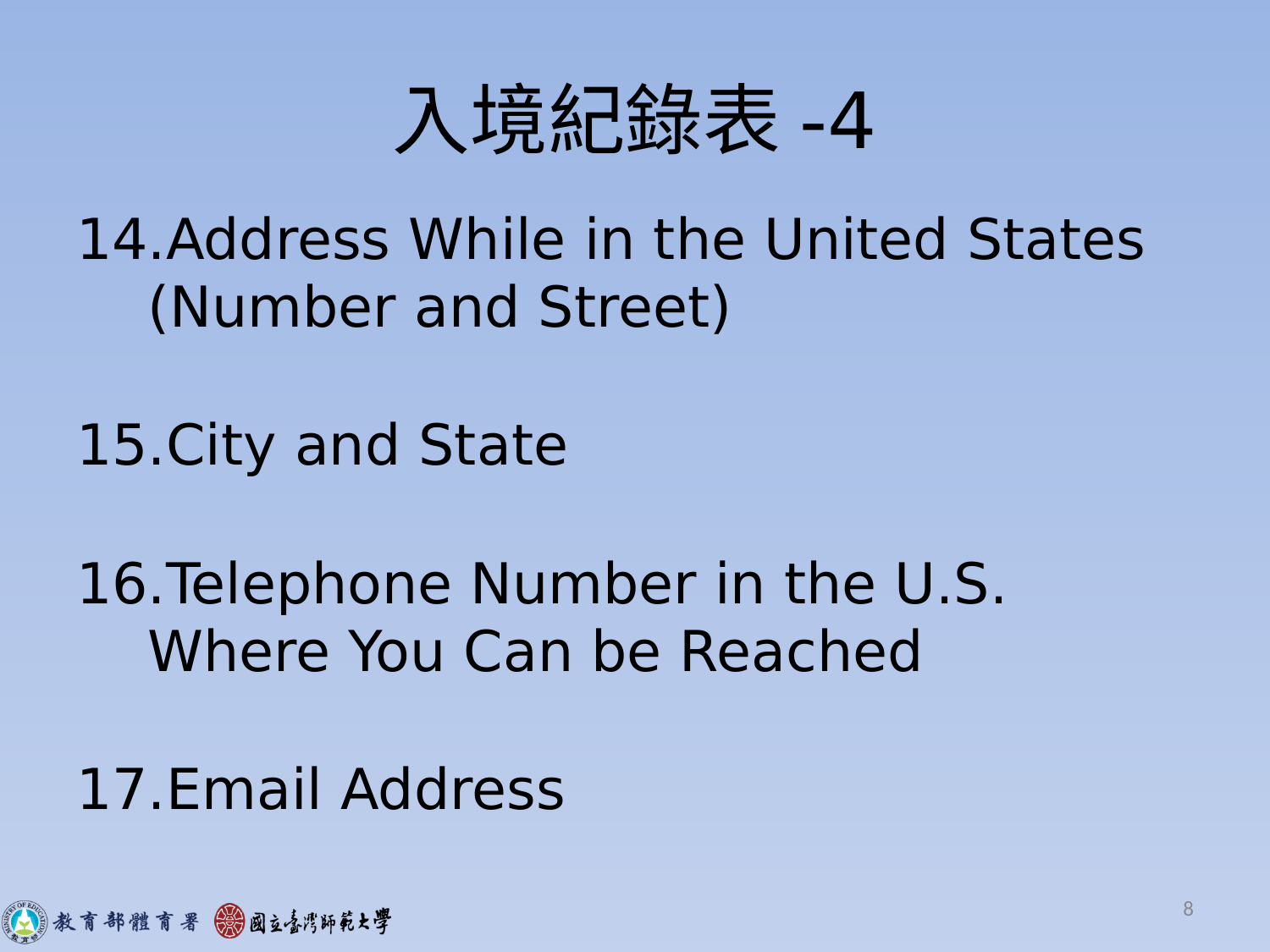

# 入境紀錄表-4
Address While in the United States (Number and Street)

City and State

Telephone Number in the U.S.    Where You Can be Reached

Email Address

8